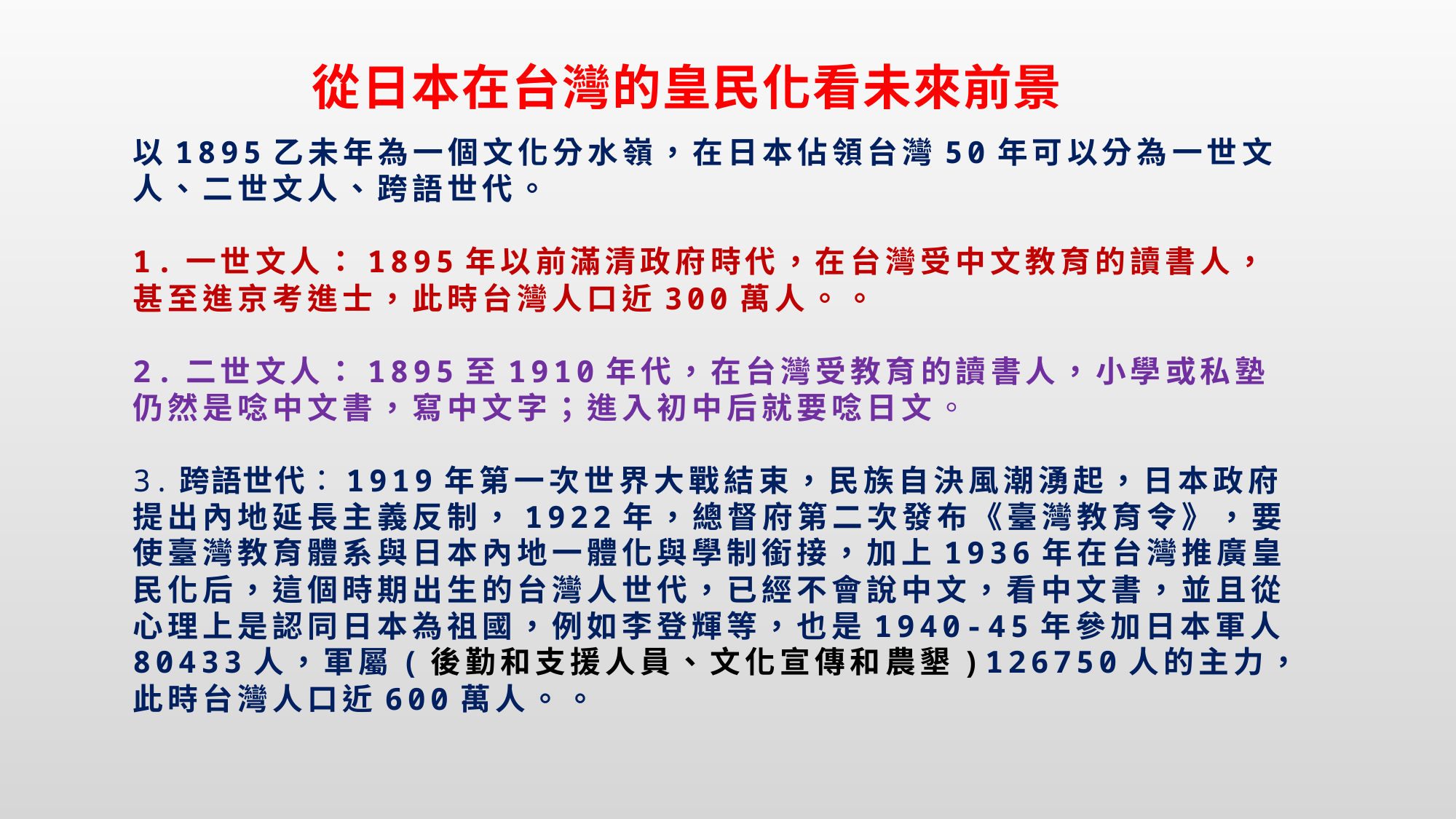

從日本在台灣的皇民化看未來前景

以1895乙未年為一個文化分水嶺，在日本佔領台灣50年可以分為一世文人、二世文人、跨語世代。

1.一世文人：1895年以前滿清政府時代，在台灣受中文教育的讀書人，甚至進京考進士，此時台灣人口近300萬人。。

2.二世文人：1895至1910年代，在台灣受教育的讀書人，小學或私塾仍然是唸中文書，寫中文字；進入初中后就要唸日文。

3.跨語世代：1919年第一次世界大戰結束，民族自決風潮湧起，日本政府提出內地延長主義反制，1922年，總督府第二次發布《臺灣教育令》，要使臺灣教育體系與日本內地一體化與學制銜接，加上1936年在台灣推廣皇民化后，這個時期出生的台灣人世代，已經不會說中文，看中文書，並且從心理上是認同日本為祖國，例如李登輝等，也是1940-45年參加日本軍人80433人，軍屬(後勤和支援人員、文化宣傳和農墾)126750人的主力，此時台灣人口近600萬人。。